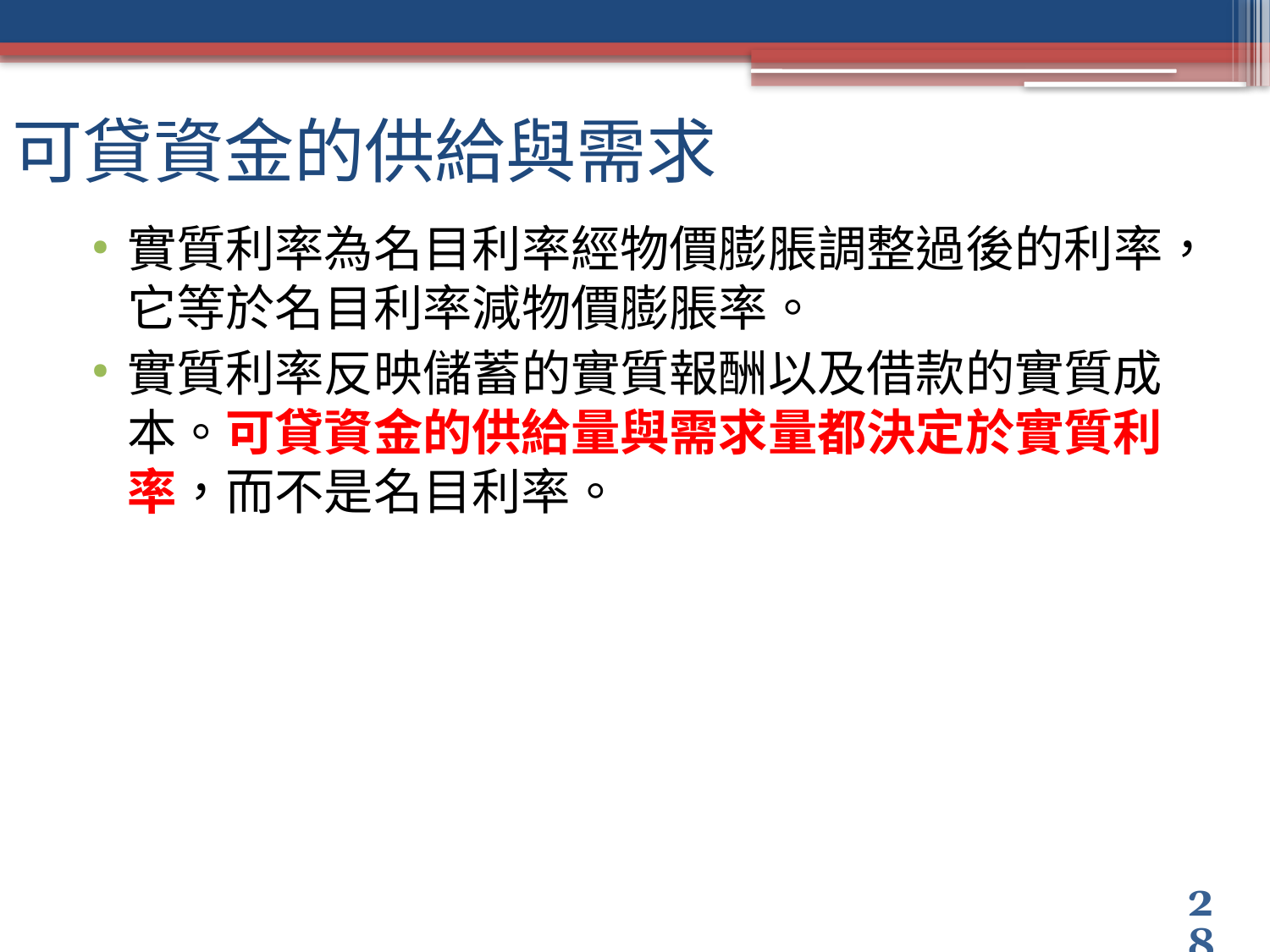

# 可貸資金的供給與需求
實質利率為名目利率經物價膨脹調整過後的利率，它等於名目利率減物價膨脹率。
實質利率反映儲蓄的實質報酬以及借款的實質成本。可貸資金的供給量與需求量都決定於實質利率，而不是名目利率。

28